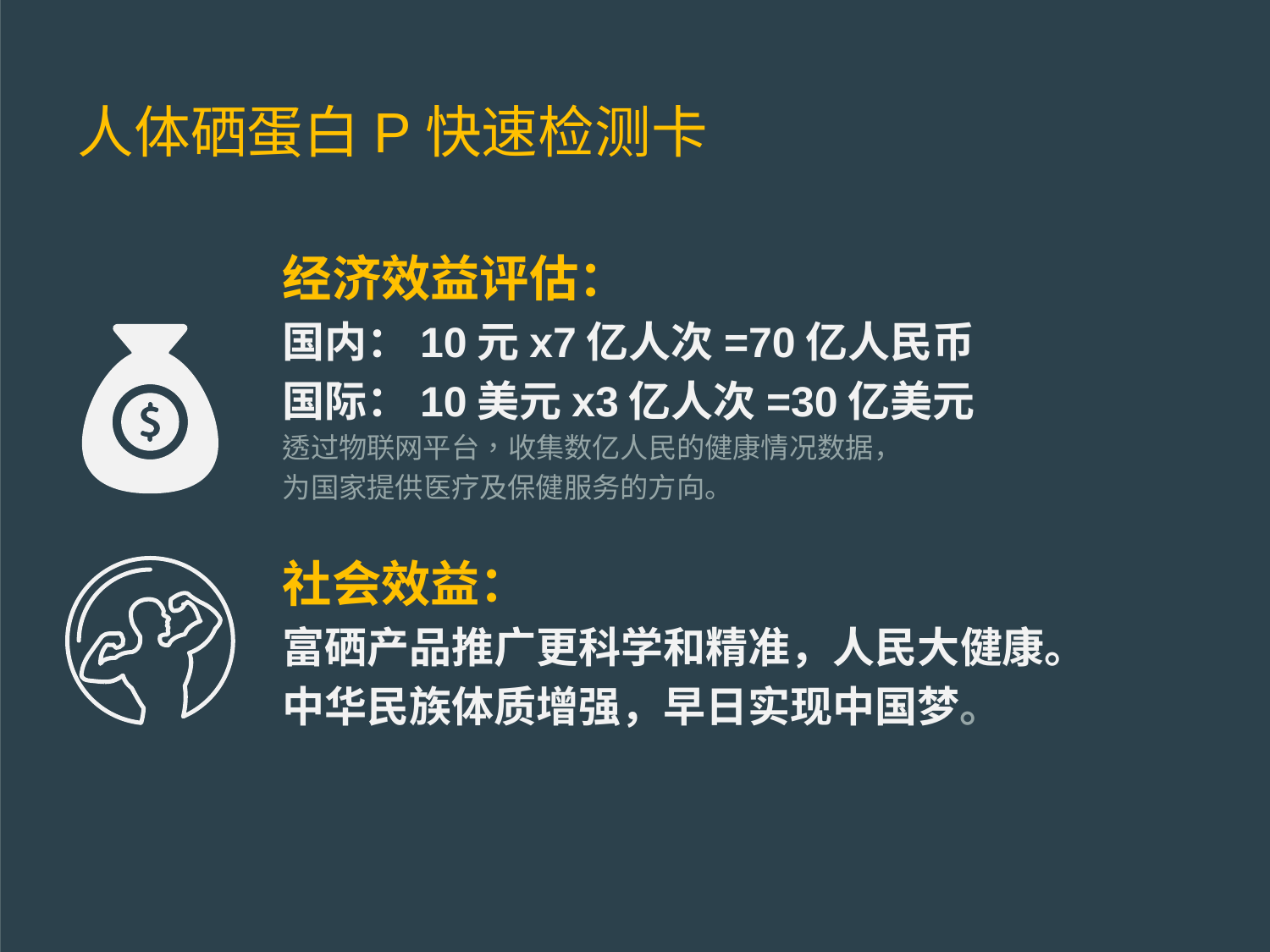

# 人体硒蛋白P快速检测卡
经济效益评估：
国内：10元x7亿人次=70亿人民币
国际：10美元x3亿人次=30亿美元
透过物联网平台，收集数亿人民的健康情况数据，
为国家提供医疗及保健服务的方向。

社会效益：
富硒产品推广更科学和精准，人民大健康。
中华民族体质增强，早日实现中国梦。